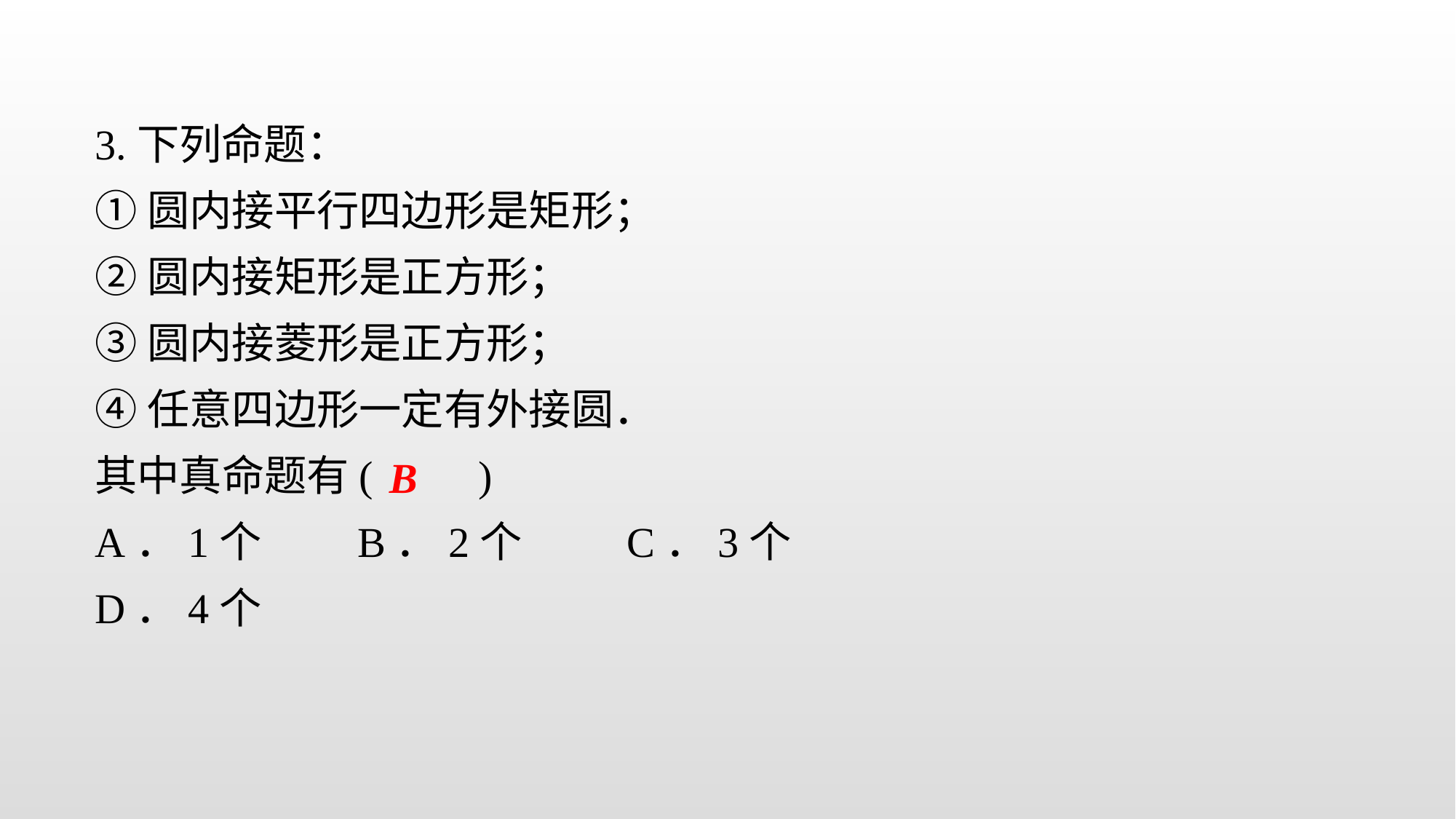

3.下列命题：
①圆内接平行四边形是矩形；
②圆内接矩形是正方形；
③圆内接菱形是正方形；
④任意四边形一定有外接圆．
其中真命题有(　　)
A．1个         B．2个          C．3个         D．4个
B